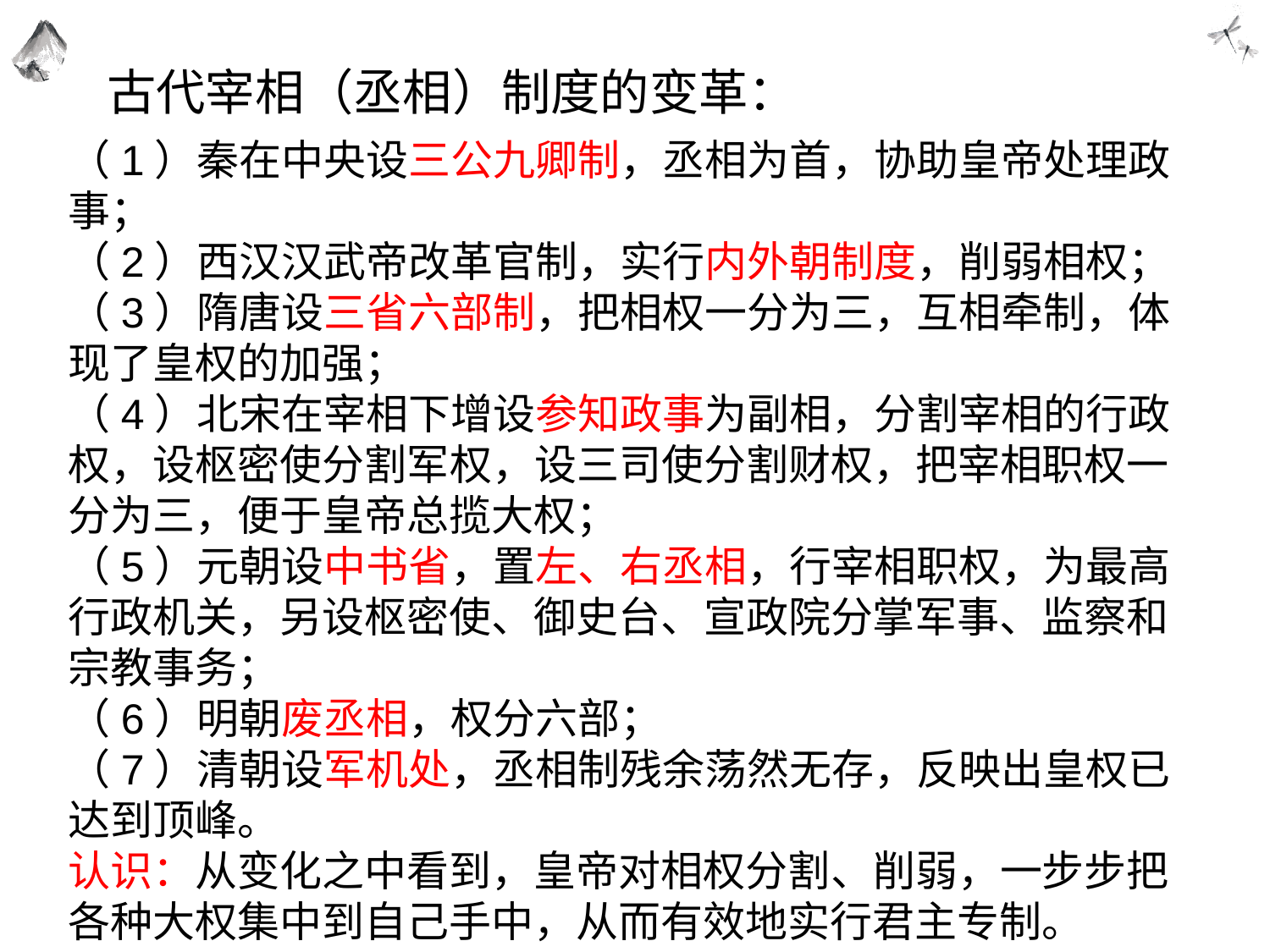

古代宰相（丞相）制度的变革：
（1）秦在中央设三公九卿制，丞相为首，协助皇帝处理政事；
（2）西汉汉武帝改革官制，实行内外朝制度，削弱相权；
（3）隋唐设三省六部制，把相权一分为三，互相牵制，体现了皇权的加强；
（4）北宋在宰相下增设参知政事为副相，分割宰相的行政权，设枢密使分割军权，设三司使分割财权，把宰相职权一分为三，便于皇帝总揽大权；
（5）元朝设中书省，置左、右丞相，行宰相职权，为最高行政机关，另设枢密使、御史台、宣政院分掌军事、监察和宗教事务；
（6）明朝废丞相，权分六部；
（7）清朝设军机处，丞相制残余荡然无存，反映出皇权已达到顶峰。
认识：从变化之中看到，皇帝对相权分割、削弱，一步步把各种大权集中到自己手中，从而有效地实行君主专制。